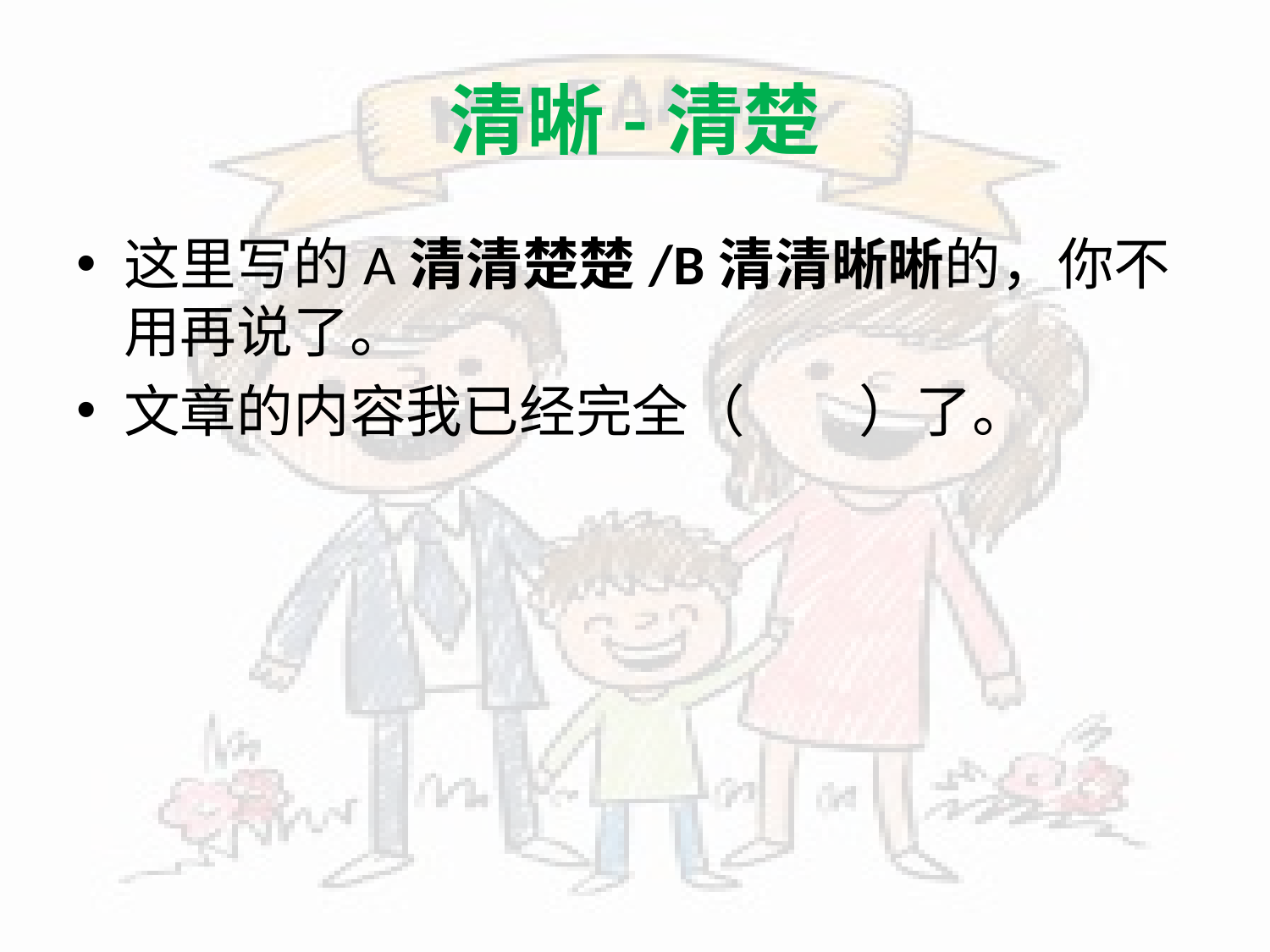

# 清晰-清楚
这里写的A清清楚楚/B清清晰晰的，你不用再说了。
文章的内容我已经完全（         ）了。